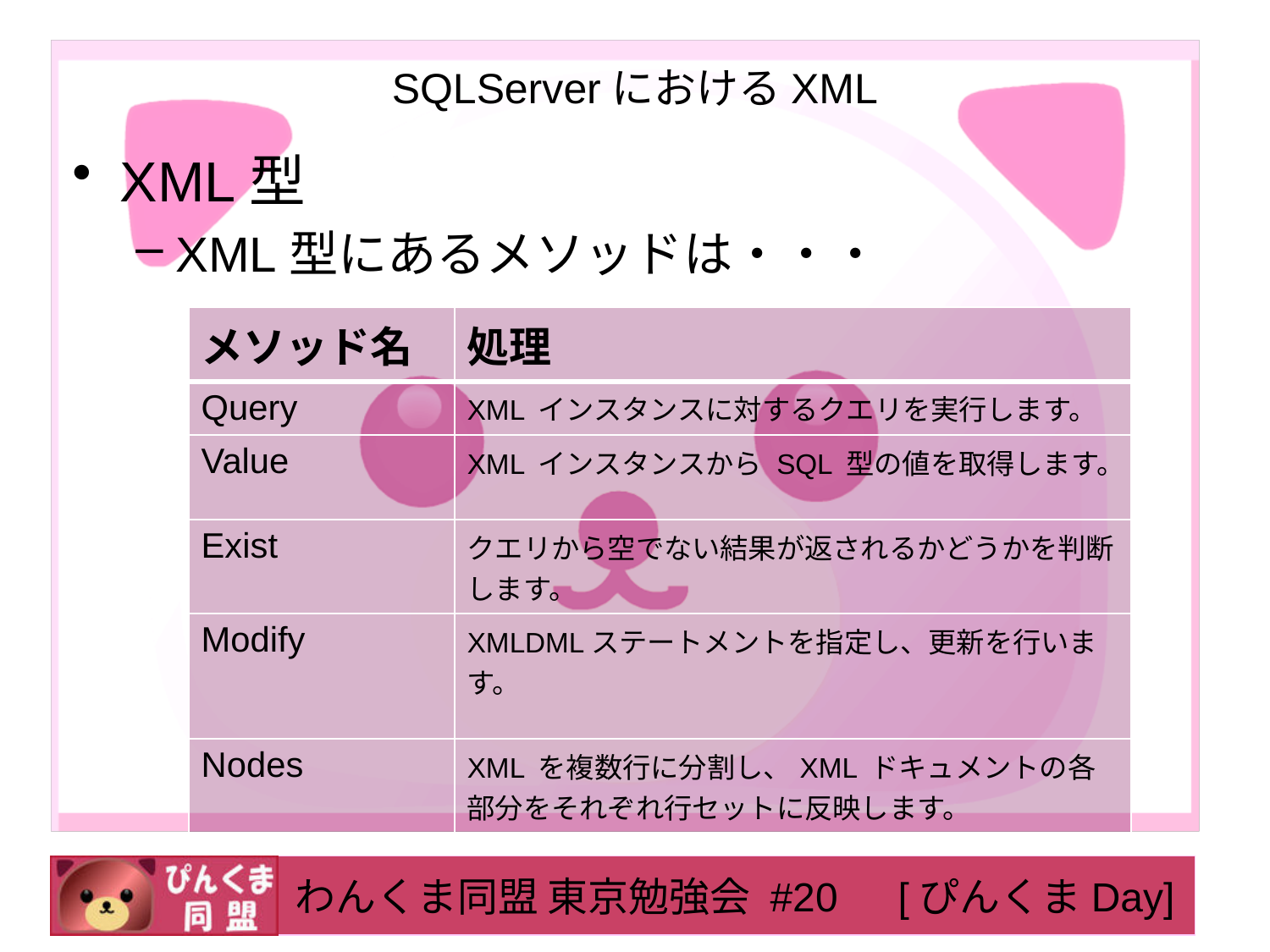

# SQLServerにおけるXML
XML型
XML型にあるメソッドは・・・

| メソッド名 | 処理 |
| --- | --- |
| Query | XML インスタンスに対するクエリを実行します。 |
| Value | XML インスタンスから SQL 型の値を取得します。 |
| Exist | クエリから空でない結果が返されるかどうかを判断します。 |
| Modify | XMLDMLステートメントを指定し、更新を行います。 |
| Nodes | XML を複数行に分割し、XML ドキュメントの各部分をそれぞれ行セットに反映します。 |